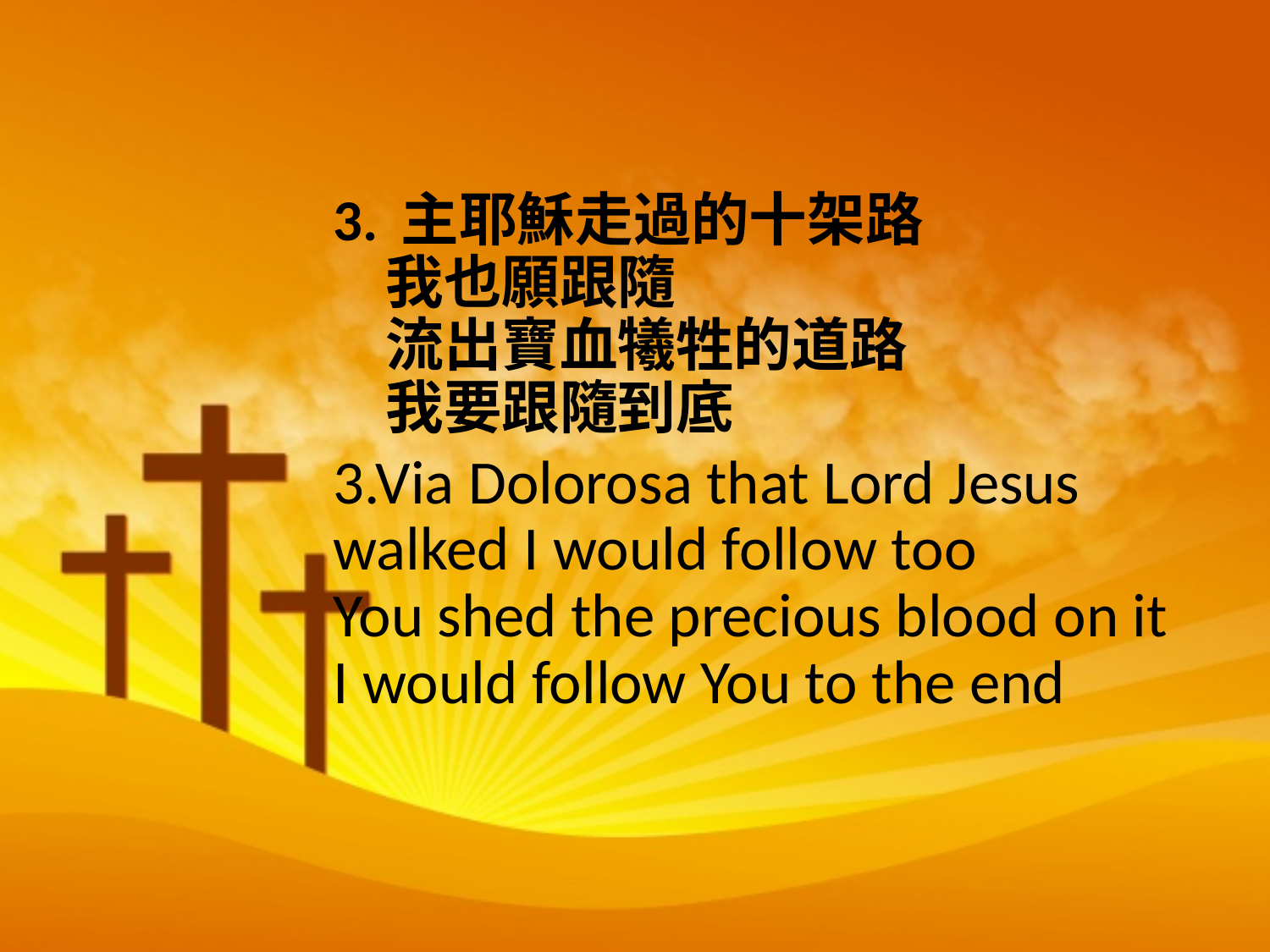

3. 主耶穌走過的十架路
    我也願跟隨
    流出寶血犧牲的道路
    我要跟隨到底
3.Via Dolorosa that Lord Jesus walked I would follow too
You shed the precious blood on it
I would follow You to the end